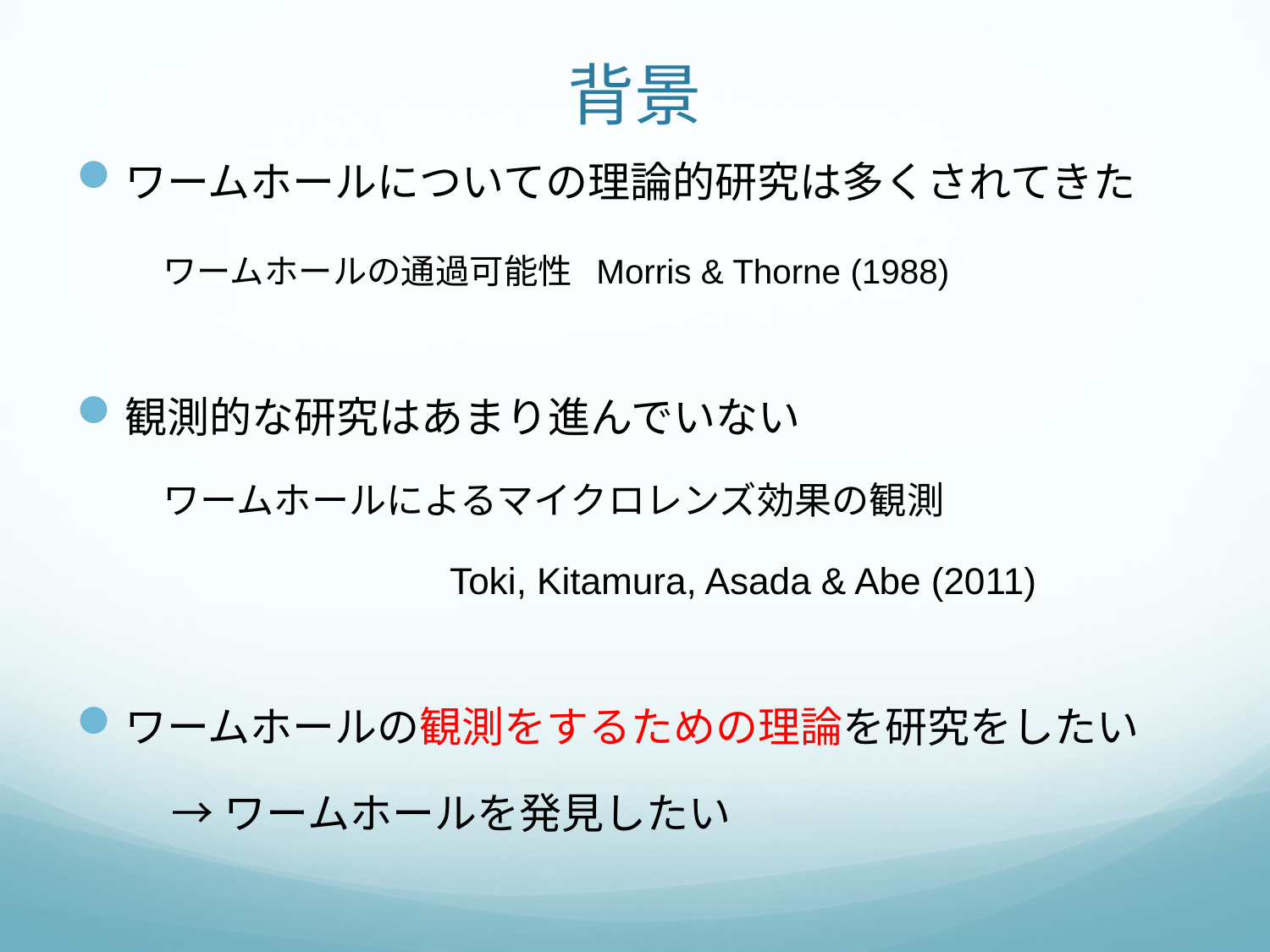

# 背景
ワームホールについての理論的研究は多くされてきた
        ワームホールの通過可能性  Morris & Thorne (1988)
観測的な研究はあまり進んでいない
           ワームホールによるマイクロレンズ効果の観測
                                    Toki, Kitamura, Asada & Abe (2011)
ワームホールの観測をするための理論を研究をしたい
          →ワームホールを発見したい